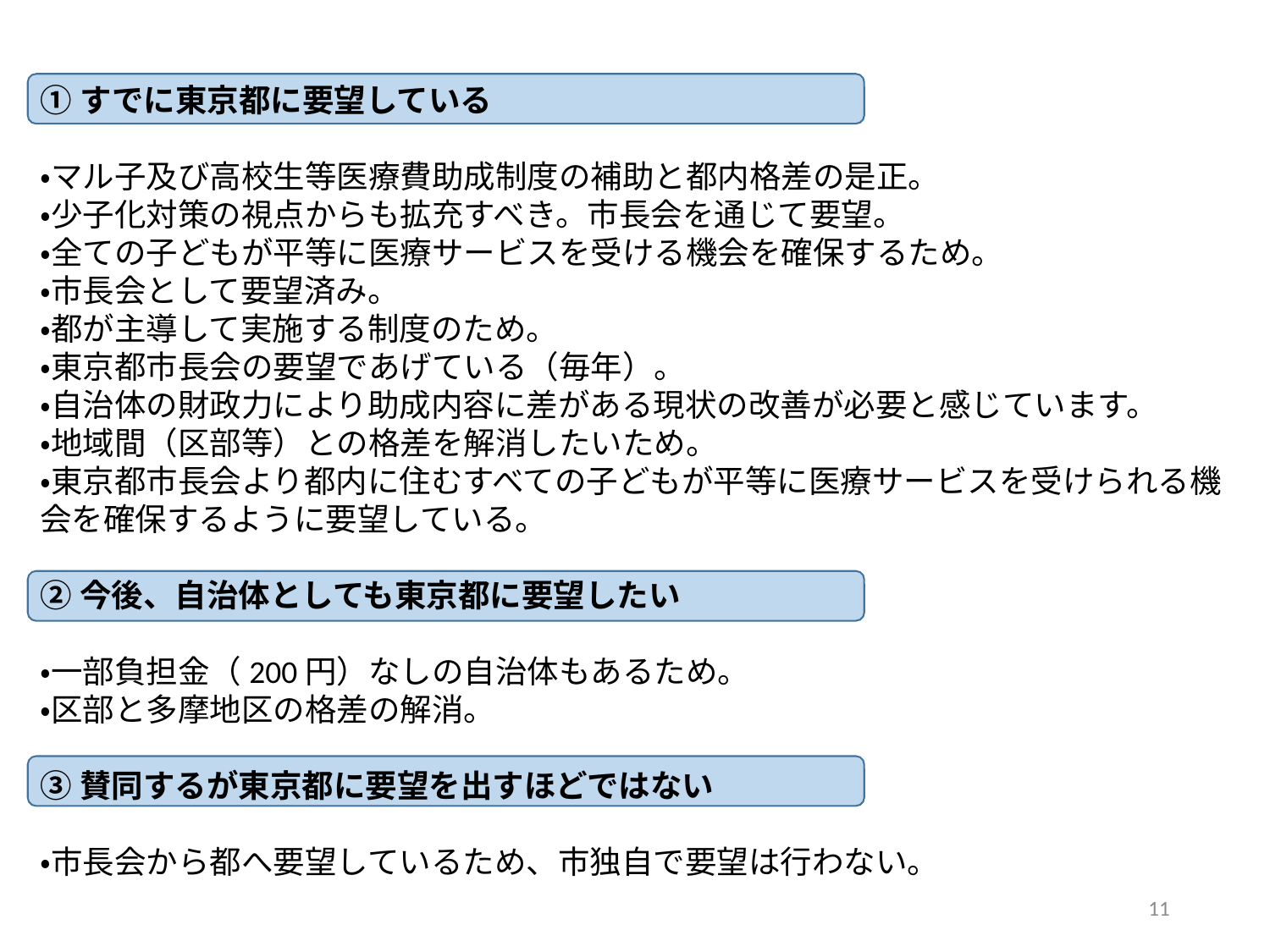

①すでに東京都に要望している

・マル子及び高校生等医療費助成制度の補助と都内格差の是正。
・少子化対策の視点からも拡充すべき。市長会を通じて要望。
・全ての子どもが平等に医療サービスを受ける機会を確保するため。
・市長会として要望済み。
・都が主導して実施する制度のため。
・東京都市長会の要望であげている（毎年）。
・自治体の財政力により助成内容に差がある現状の改善が必要と感じています。
・地域間（区部等）との格差を解消したいため。
・東京都市長会より都内に住むすべての子どもが平等に医療サービスを受けられる機会を確保するように要望している。

②今後、自治体としても東京都に要望したい

・一部負担金（200円）なしの自治体もあるため。
・区部と多摩地区の格差の解消。

③賛同するが東京都に要望を出すほどではない

・市長会から都へ要望しているため、市独自で要望は行わない。

11